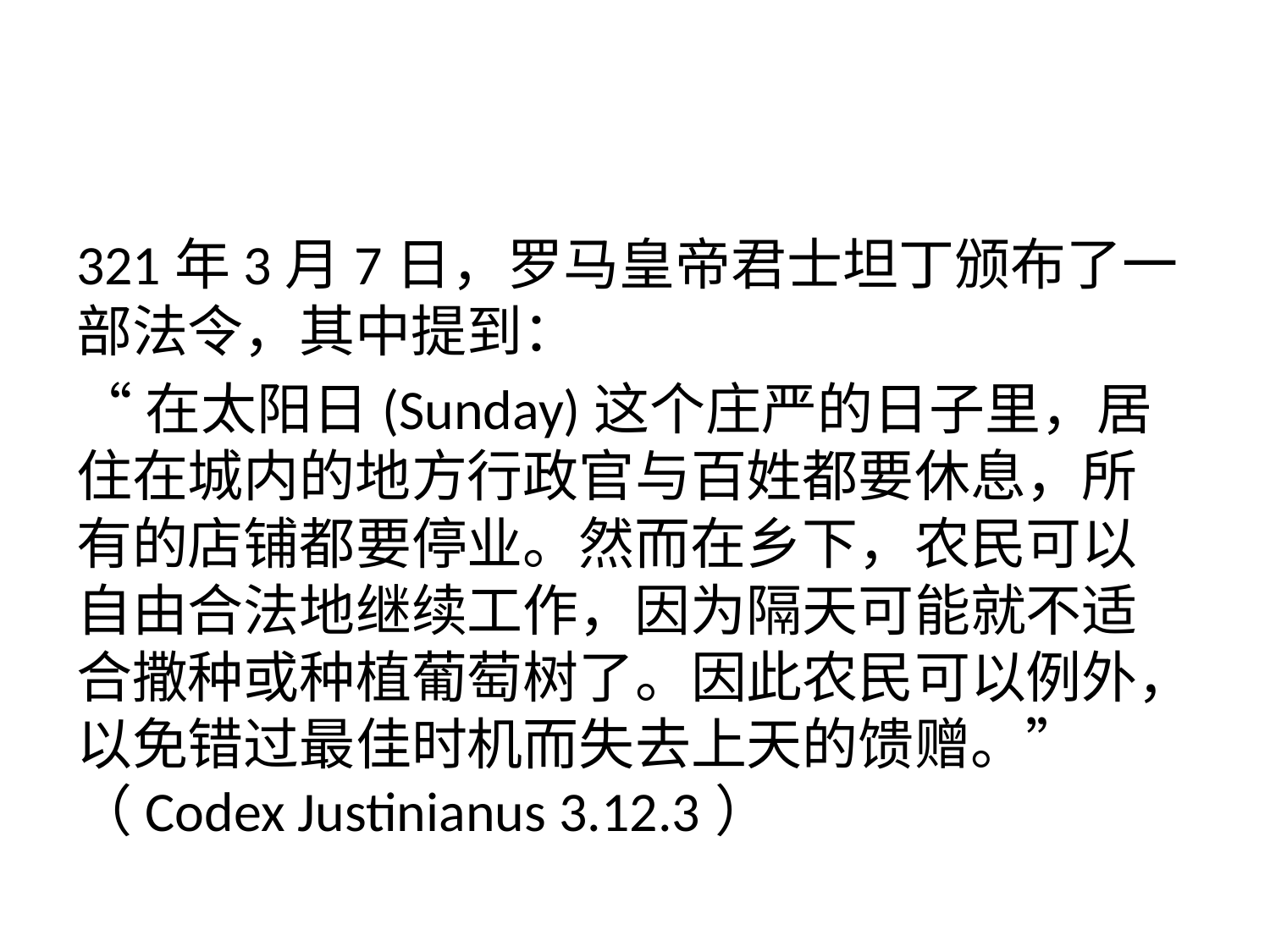

#
321年3月7日，罗马皇帝君士坦丁颁布了一部法令，其中提到：
“在太阳日(Sunday)这个庄严的日子里，居住在城内的地方行政官与百姓都要休息，所有的店铺都要停业。然而在乡下，农民可以自由合法地继续工作，因为隔天可能就不适合撒种或种植葡萄树了。因此农民可以例外，以免错过最佳时机而失去上天的馈赠。” （Codex Justinianus 3.12.3）